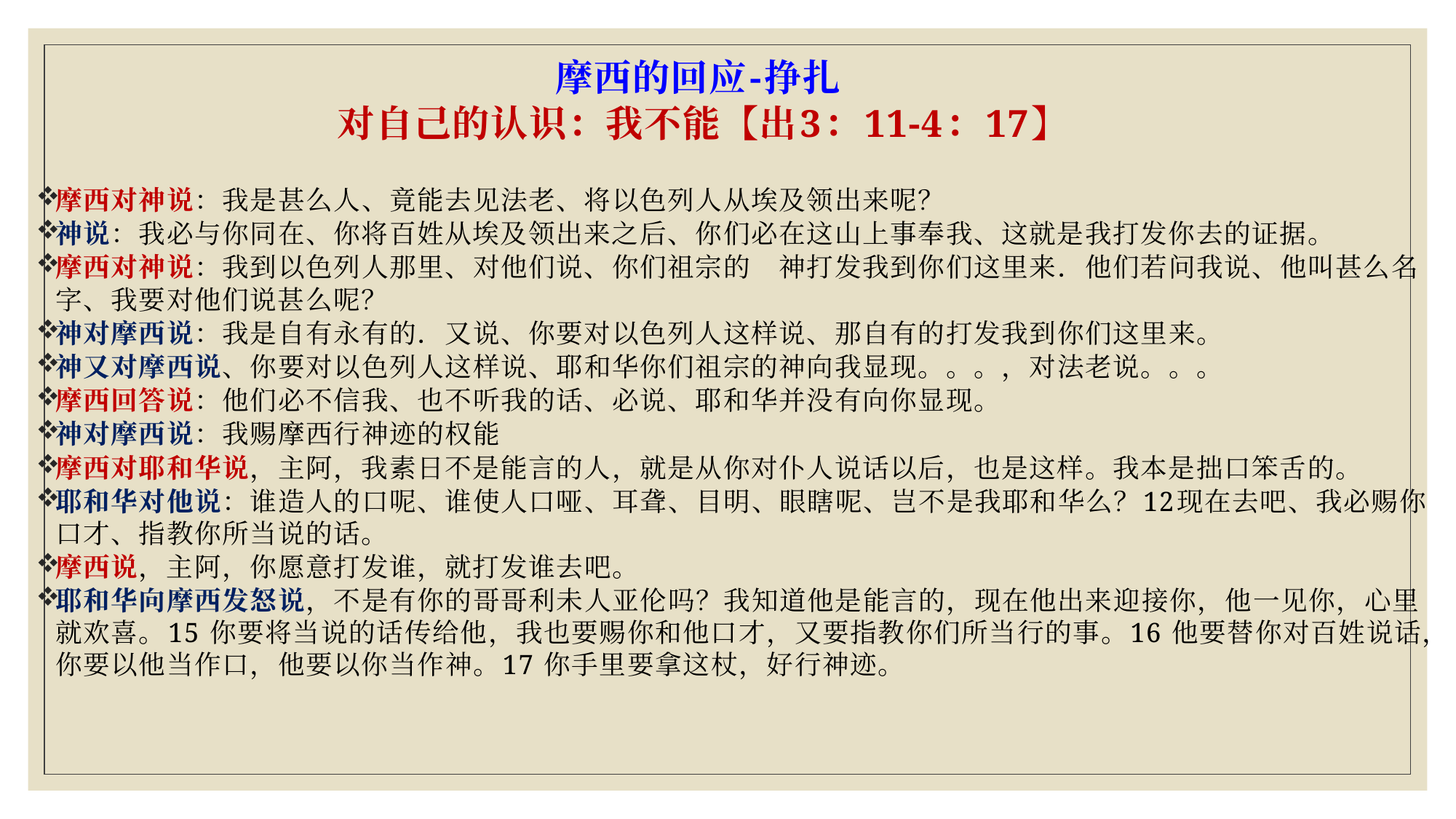

摩西的回应-挣扎
对自己的认识：我不能【出3：11-4：17】

摩西对神说：我是甚么人、竟能去见法老、将以色列人从埃及领出来呢？
神说：我必与你同在、你将百姓从埃及领出来之后、你们必在这山上事奉我、这就是我打发你去的证据。
摩西对神说：我到以色列人那里、对他们说、你们祖宗的　神打发我到你们这里来．他们若问我说、他叫甚么名字、我要对他们说甚么呢？
神对摩西说：我是自有永有的．又说、你要对以色列人这样说、那自有的打发我到你们这里来。
神又对摩西说、你要对以色列人这样说、耶和华你们祖宗的神向我显现。。。，对法老说。。。
摩西回答说：他们必不信我、也不听我的话、必说、耶和华并没有向你显现。
神对摩西说：我赐摩西行神迹的权能
摩西对耶和华说，主阿，我素日不是能言的人，就是从你对仆人说话以后，也是这样。我本是拙口笨舌的。
耶和华对他说：谁造人的口呢、谁使人口哑、耳聋、目明、眼瞎呢、岂不是我耶和华么？12现在去吧、我必赐你口才、指教你所当说的话。
摩西说，主阿，你愿意打发谁，就打发谁去吧。
耶和华向摩西发怒说，不是有你的哥哥利未人亚伦吗？我知道他是能言的，现在他出来迎接你，他一见你，心里就欢喜。15 你要将当说的话传给他，我也要赐你和他口才，又要指教你们所当行的事。16 他要替你对百姓说话，你要以他当作口，他要以你当作神。17 你手里要拿这杖，好行神迹。